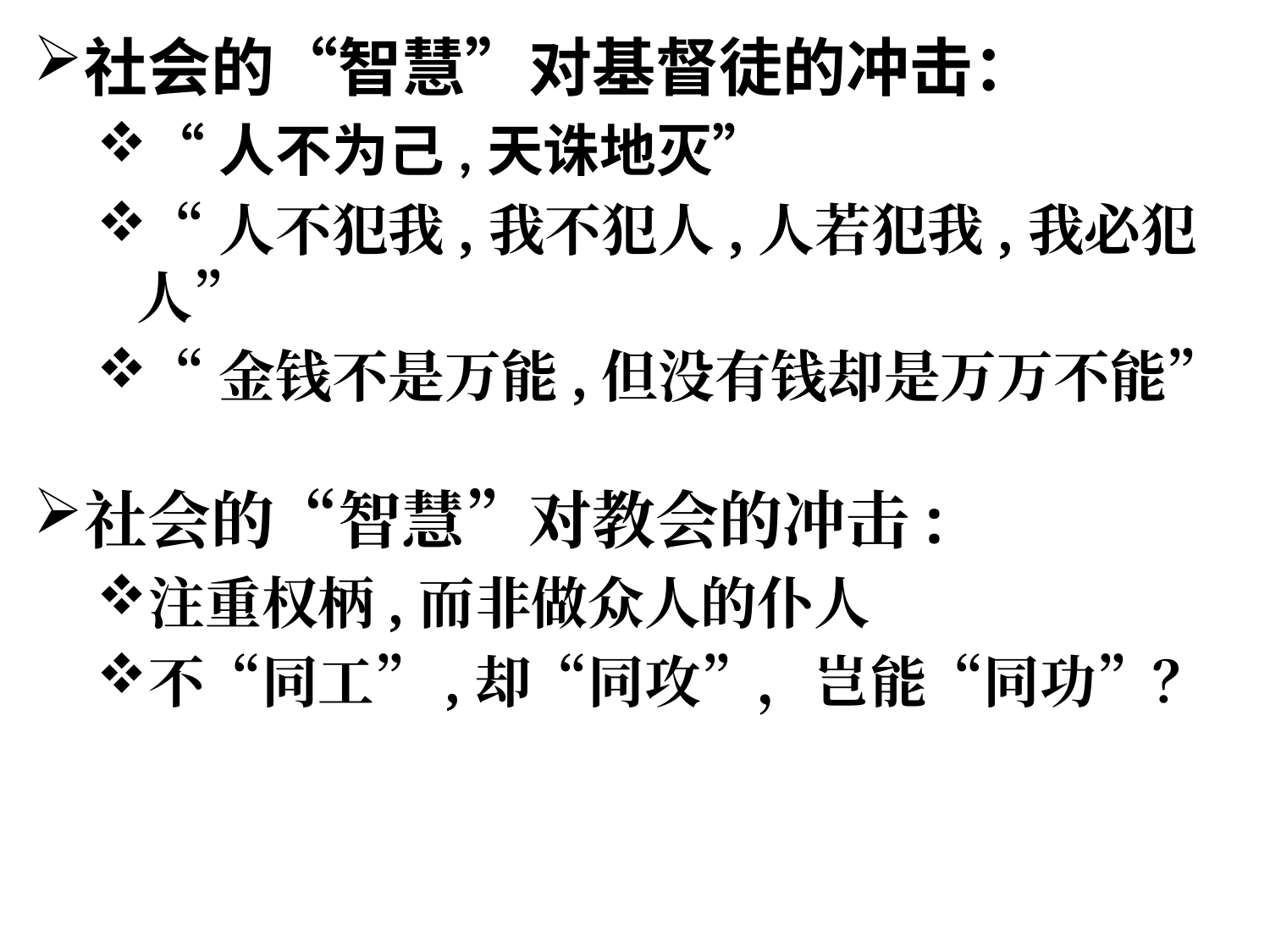

社会的“智慧”对基督徒的冲击：
“人不为己,天诛地灭”
“人不犯我,我不犯人,人若犯我,我必犯人”
“金钱不是万能,但没有钱却是万万不能”

社会的“智慧”对教会的冲击:
注重权柄,而非做众人的仆人
不“同工”,却“同攻”，岂能“同功”？